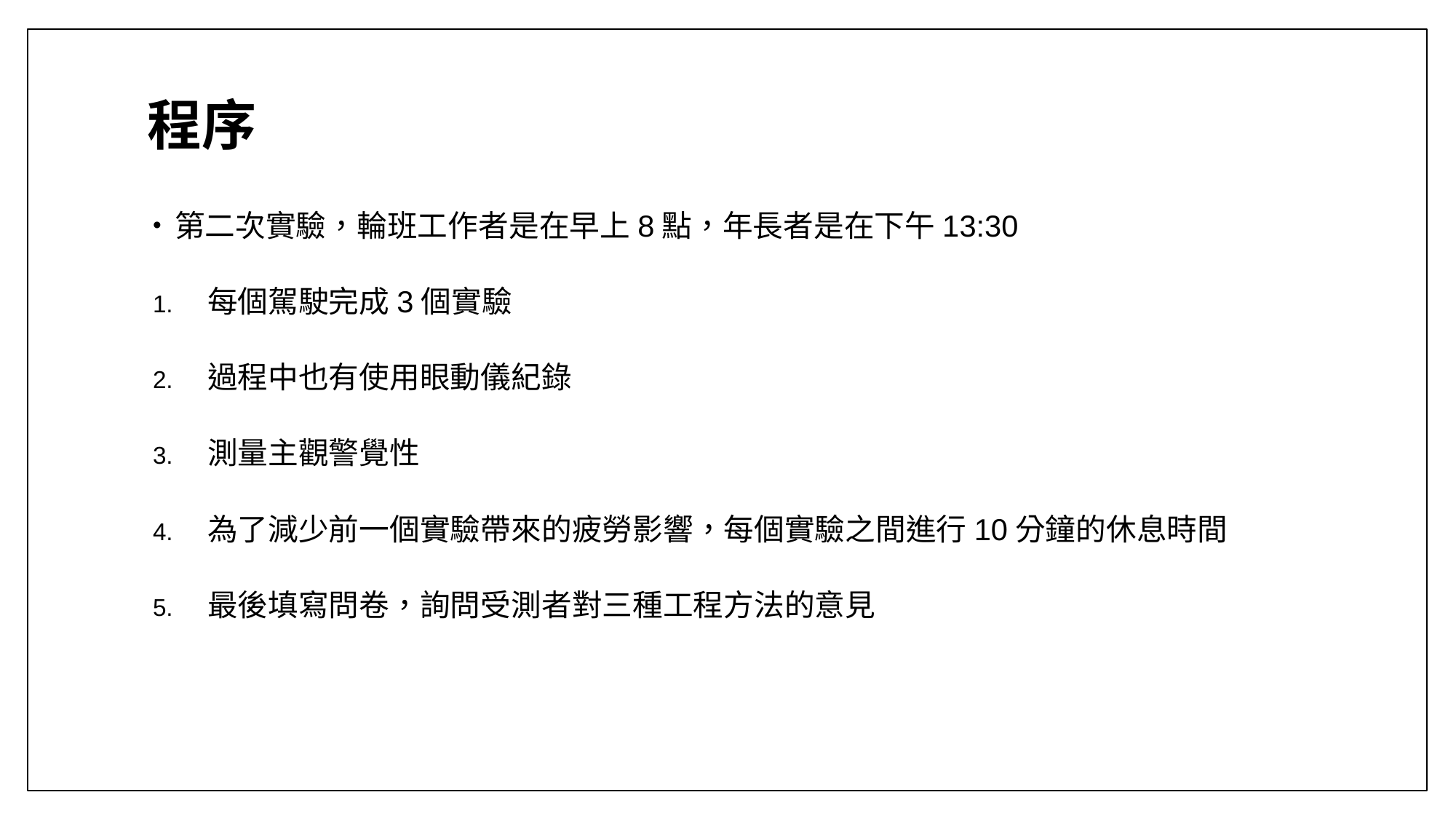

# 程序
第二次實驗，輪班工作者是在早上8點，年長者是在下午13:30
每個駕駛完成3個實驗
過程中也有使用眼動儀紀錄
測量主觀警覺性
為了減少前一個實驗帶來的疲勞影響，每個實驗之間進行10分鐘的休息時間
最後填寫問卷，詢問受測者對三種工程方法的意見